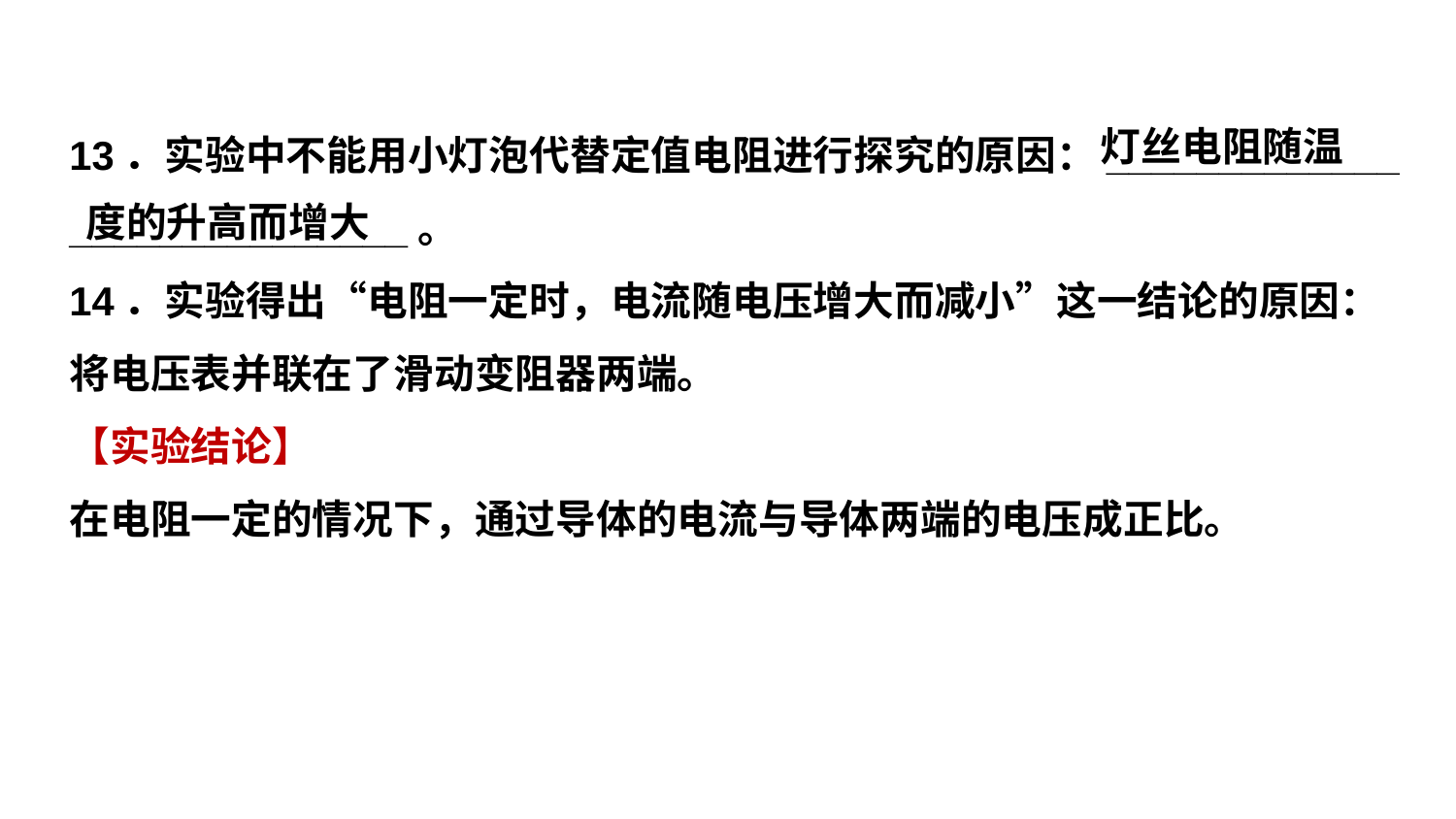

灯丝电阻随温
13．实验中不能用小灯泡代替定值电阻进行探究的原因：_____________
_______________。
14．实验得出“电阻一定时，电流随电压增大而减小”这一结论的原因：
将电压表并联在了滑动变阻器两端。
【实验结论】
在电阻一定的情况下，通过导体的电流与导体两端的电压成正比。
度的升高而增大